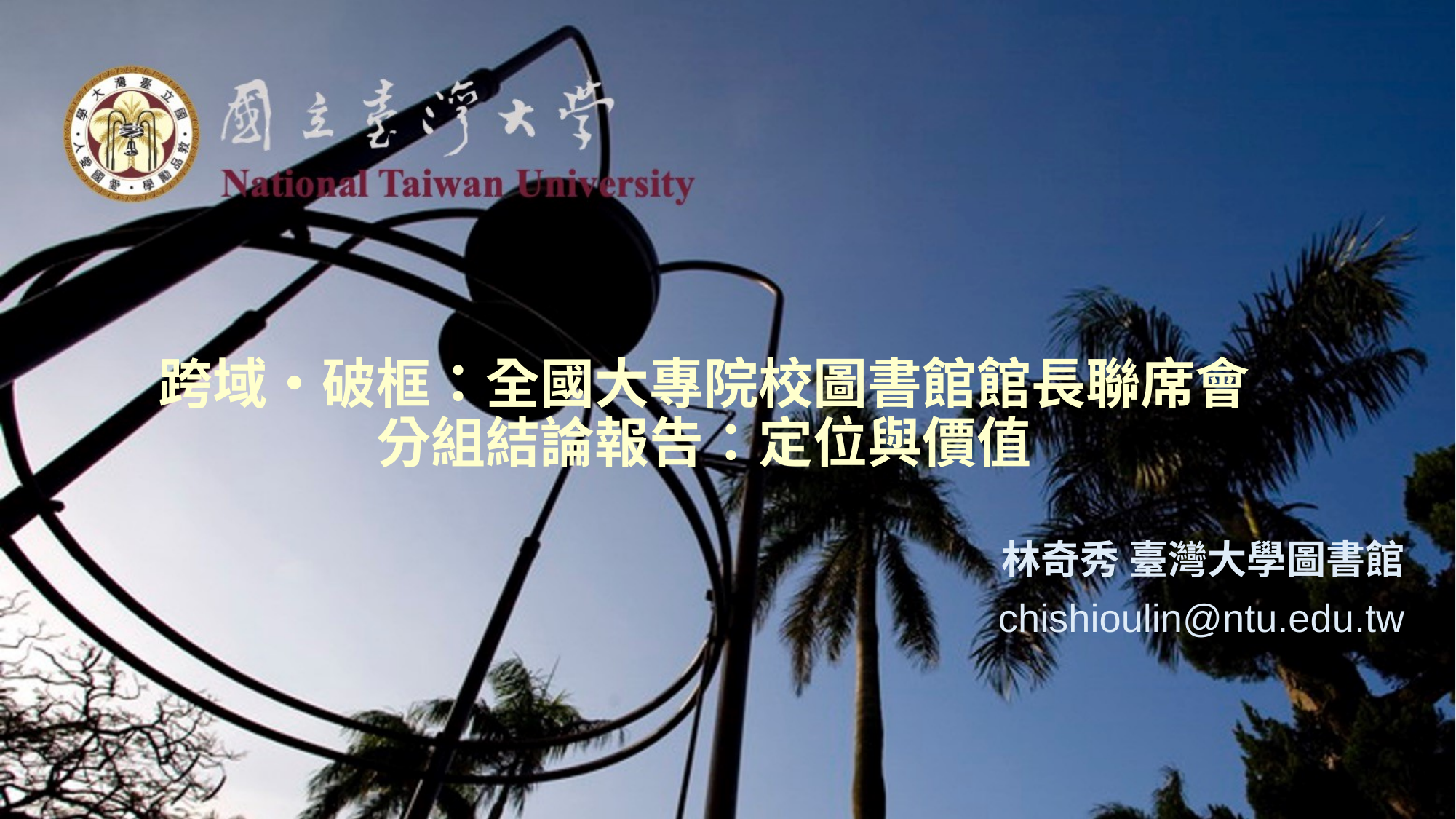

# 跨域‧破框：全國大專院校圖書館館長聯席會 分組結論報告：定位與價值
林奇秀 臺灣大學圖書館
chishioulin@ntu.edu.tw